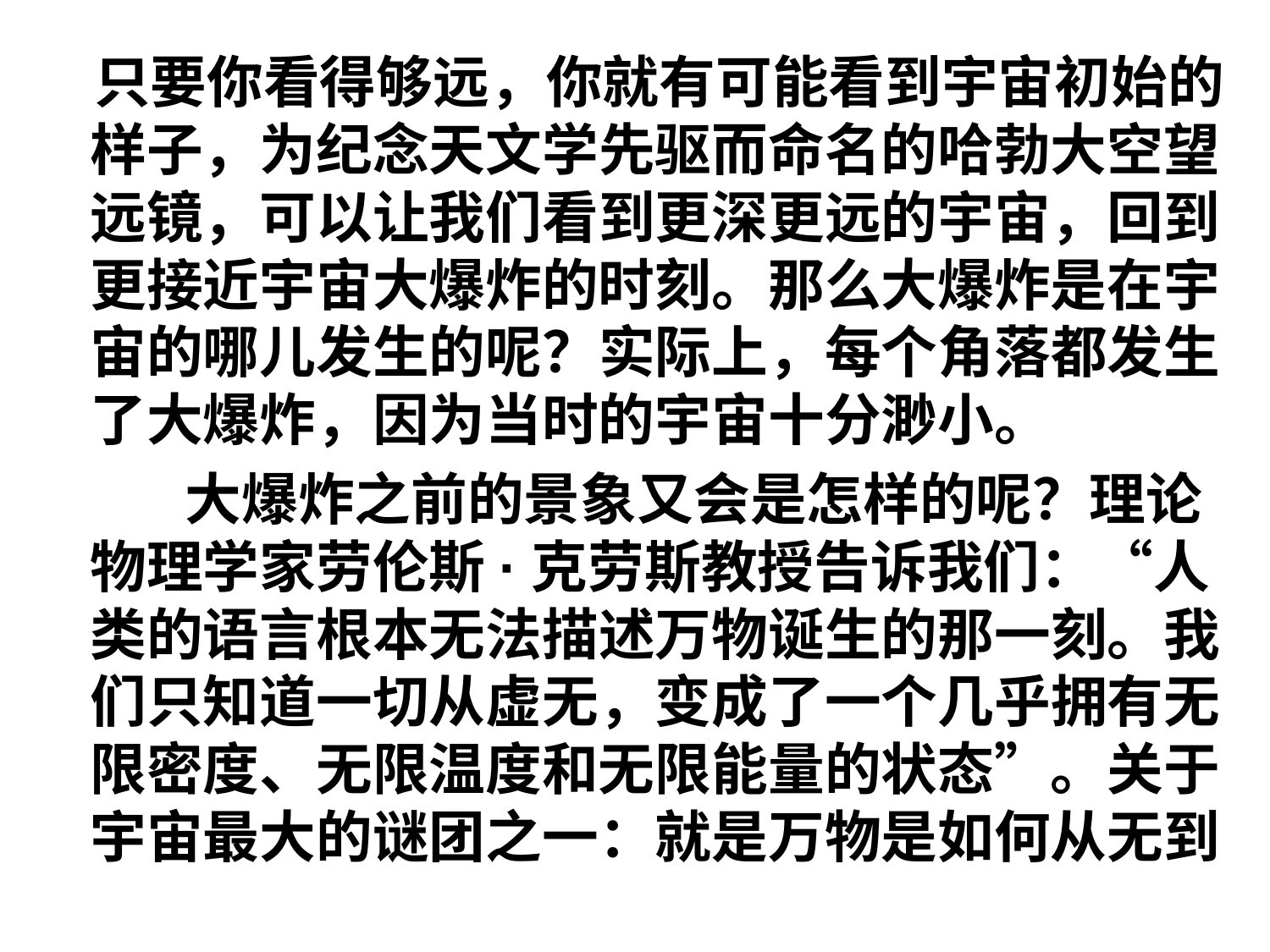

只要你看得够远，你就有可能看到宇宙初始的样子，为纪念天文学先驱而命名的哈勃大空望远镜，可以让我们看到更深更远的宇宙，回到更接近宇宙大爆炸的时刻。那么大爆炸是在宇宙的哪儿发生的呢？实际上，每个角落都发生了大爆炸，因为当时的宇宙十分渺小。
          大爆炸之前的景象又会是怎样的呢？理论物理学家劳伦斯·克劳斯教授告诉我们：“人类的语言根本无法描述万物诞生的那一刻。我们只知道一切从虚无，变成了一个几乎拥有无限密度、无限温度和无限能量的状态”。关于宇宙最大的谜团之一：就是万物是如何从无到